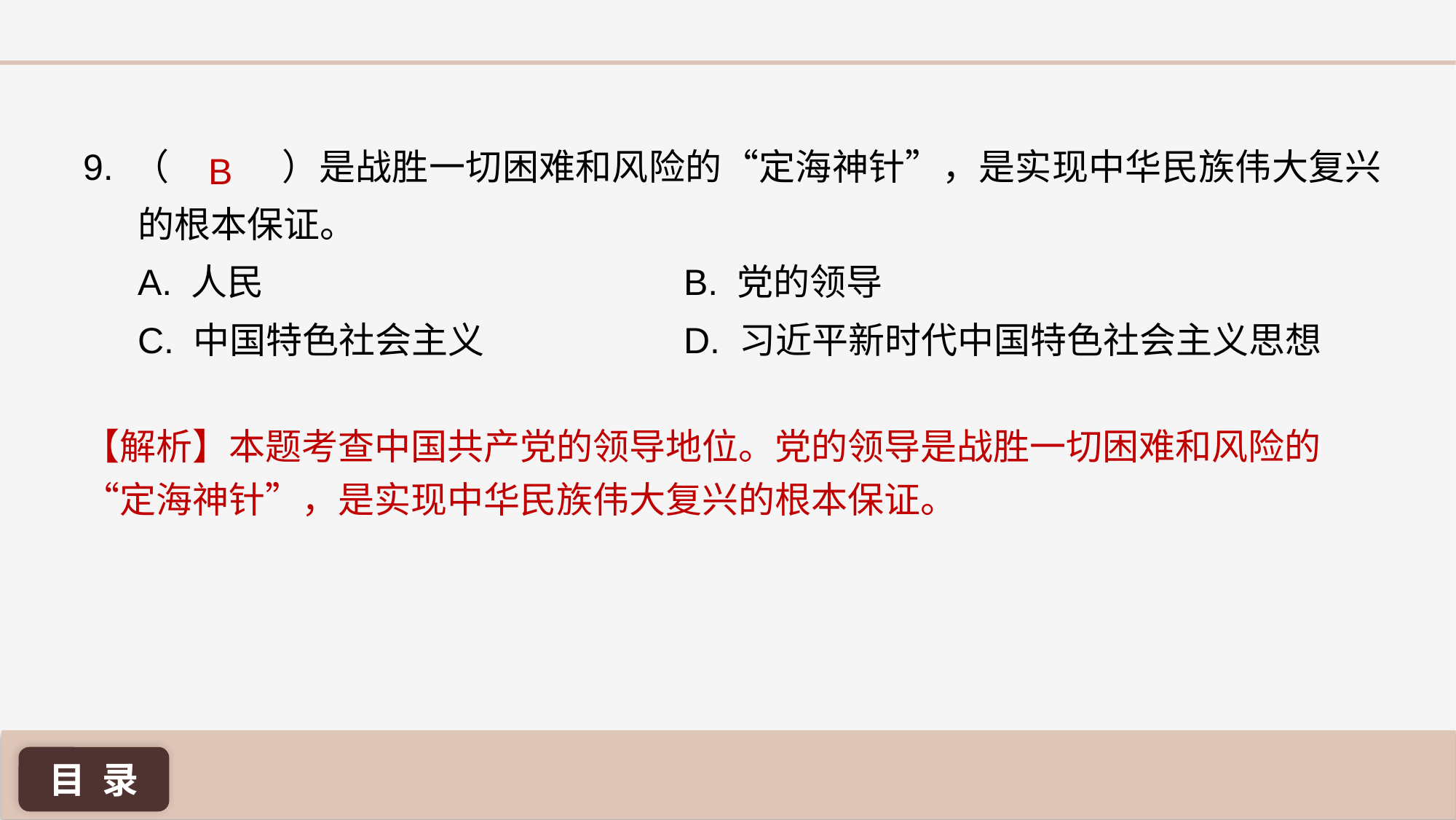

9. （ 	    ）是战胜一切困难和风险的“定海神针”，是实现中华民族伟大复兴的根本保证。
A. 人民 				B. 党的领导
C. 中国特色社会主义 		D. 习近平新时代中国特色社会主义思想
 B
【解析】本题考查中国共产党的领导地位。党的领导是战胜一切困难和风险的“定海神针”，是实现中华民族伟大复兴的根本保证。